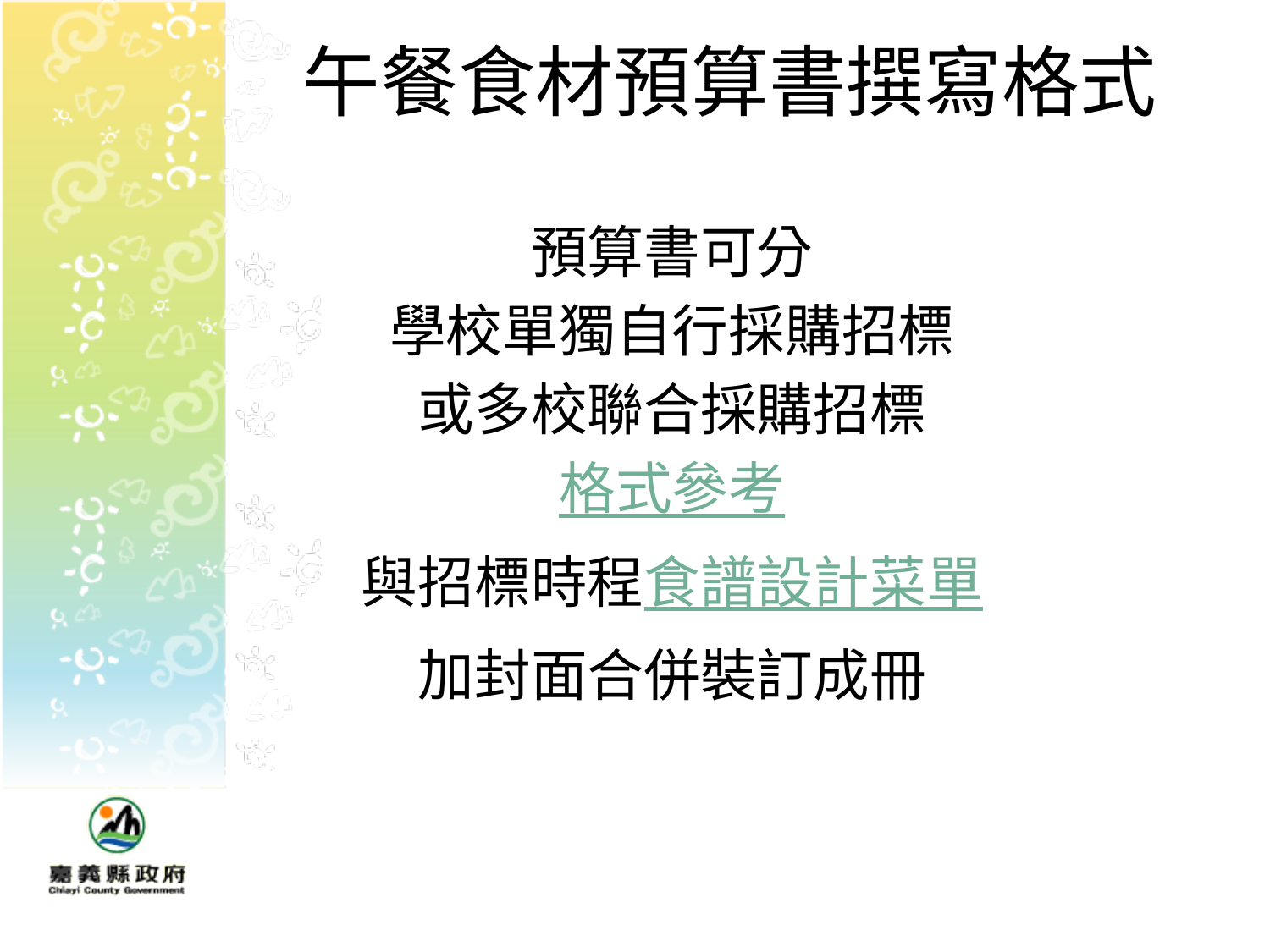

# 午餐食材預算書撰寫格式
預算書可分
學校單獨自行採購招標
或多校聯合採購招標
格式參考
與招標時程食譜設計菜單
加封面合併裝訂成冊